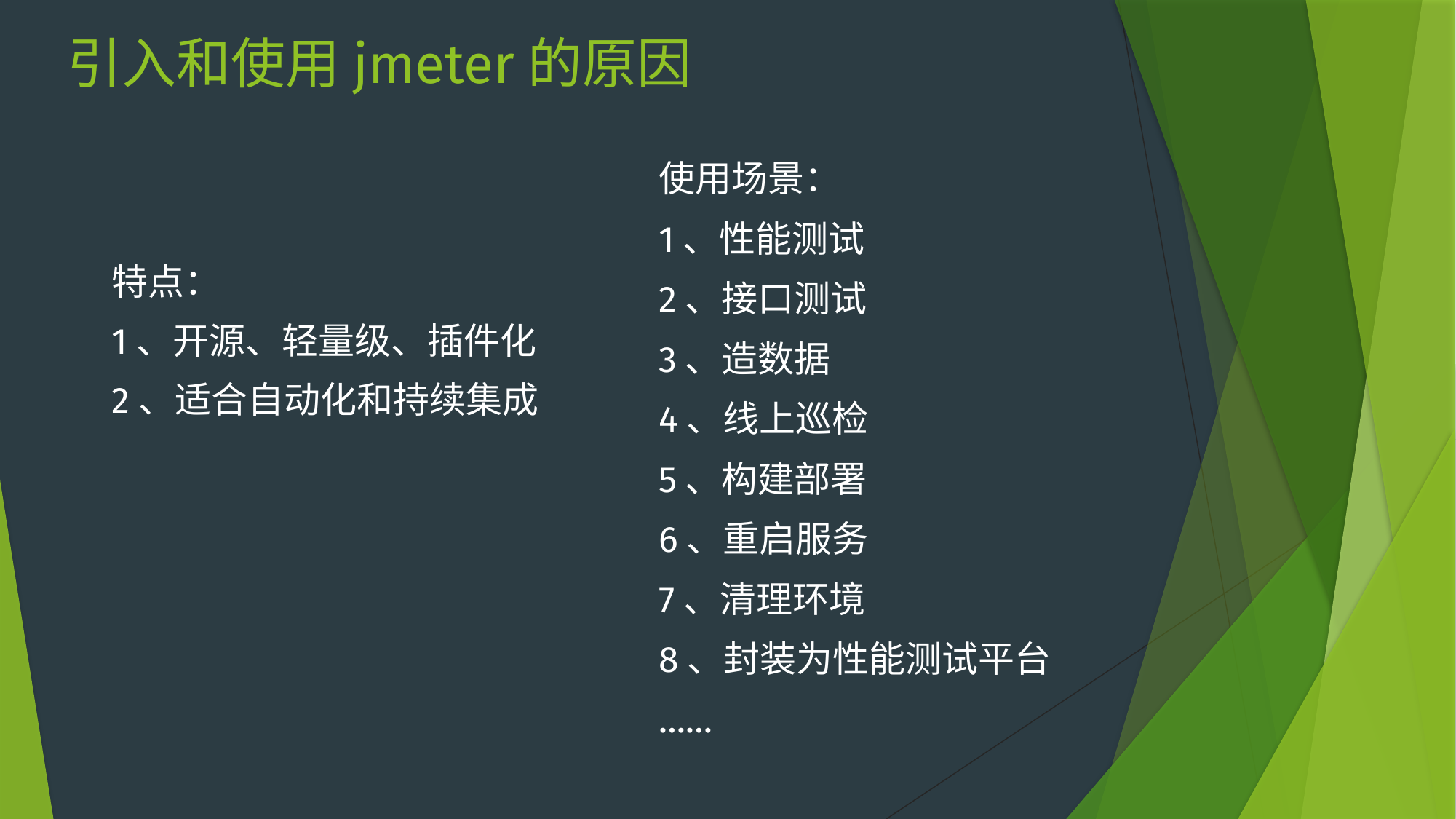

# 引入和使用jmeter的原因
使用场景：
1、性能测试
2、接口测试
3、造数据
4、线上巡检
5、构建部署
6、重启服务
7、清理环境
8、封装为性能测试平台
……
特点：
1、开源、轻量级、插件化
2、适合自动化和持续集成